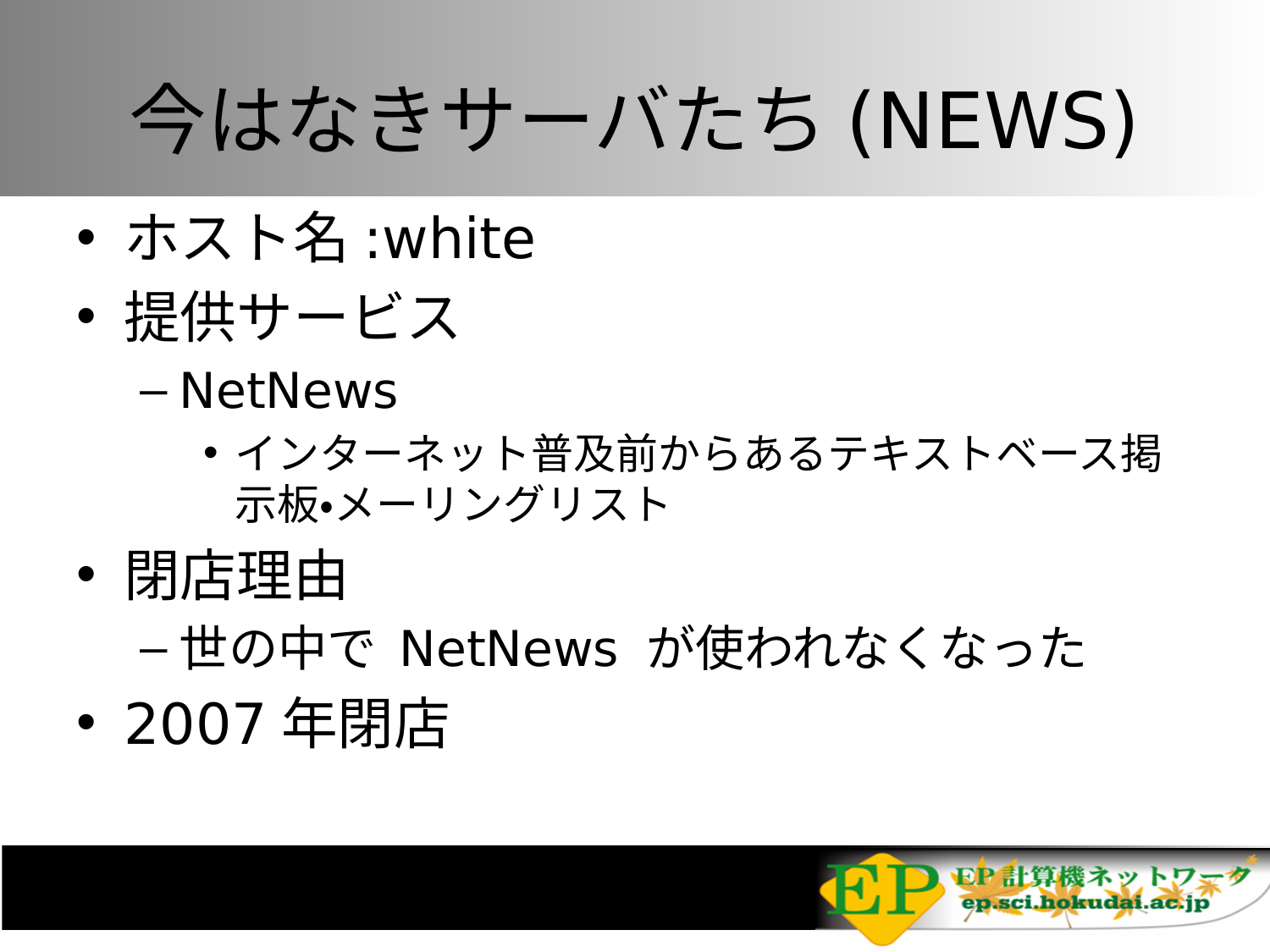

# 今はなきサーバたち(NEWS)
ホスト名:white
提供サービス
NetNews
インターネット普及前からあるテキストベース掲示板・メーリングリスト
閉店理由
世の中で NetNews が使われなくなった
2007年閉店